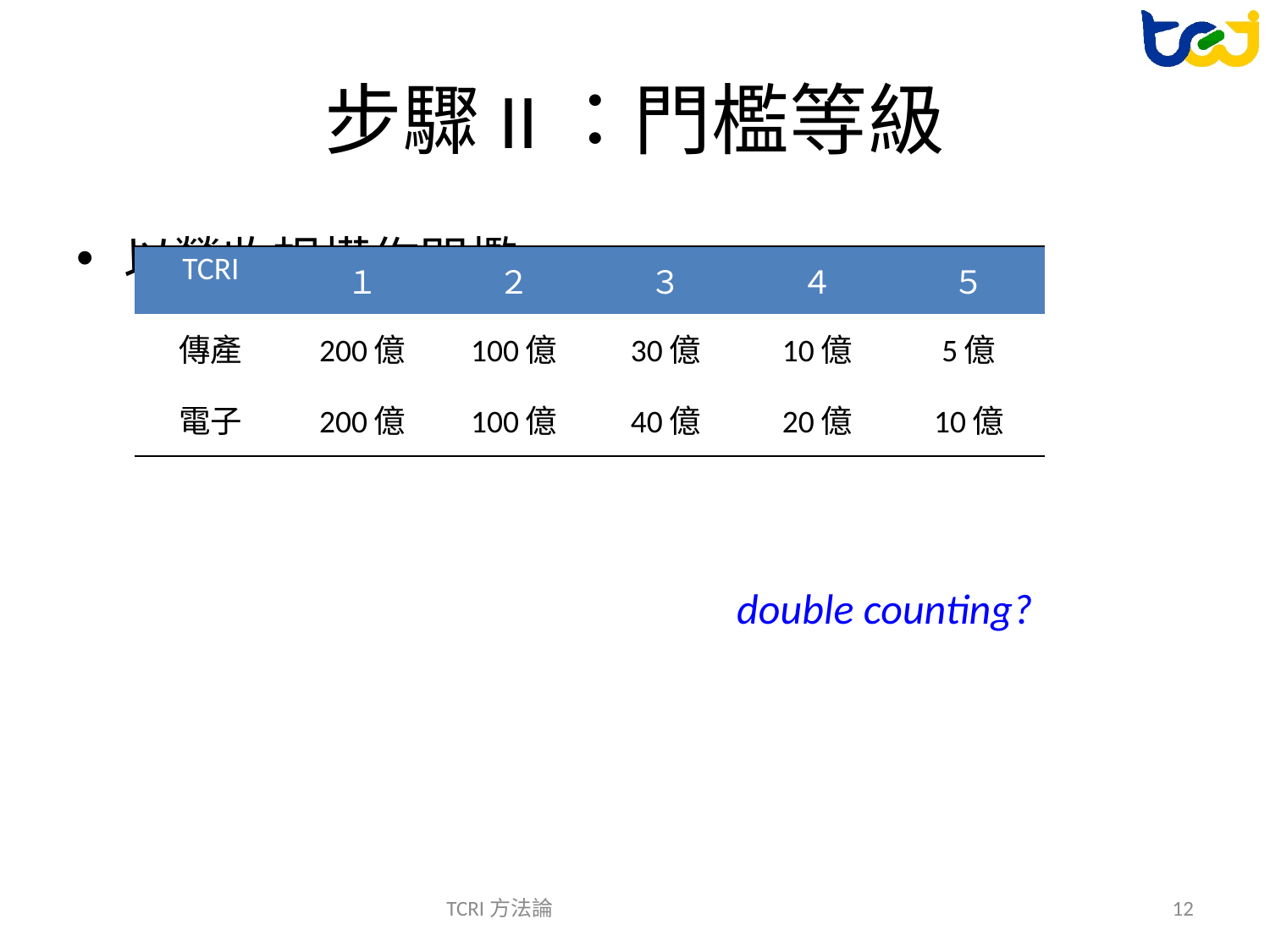

# 步驟II：門檻等級
以營收規模作門檻

| TCRI | １ | ２ | ３ | ４ | ５ |
| --- | --- | --- | --- | --- | --- |
| 傳產 | 200億 | 100億 | 30億 | 10億 | 5億 |
| 電子 | 200億 | 100億 | 40億 | 20億 | 10億 |
double counting?
TCRI方法論
12